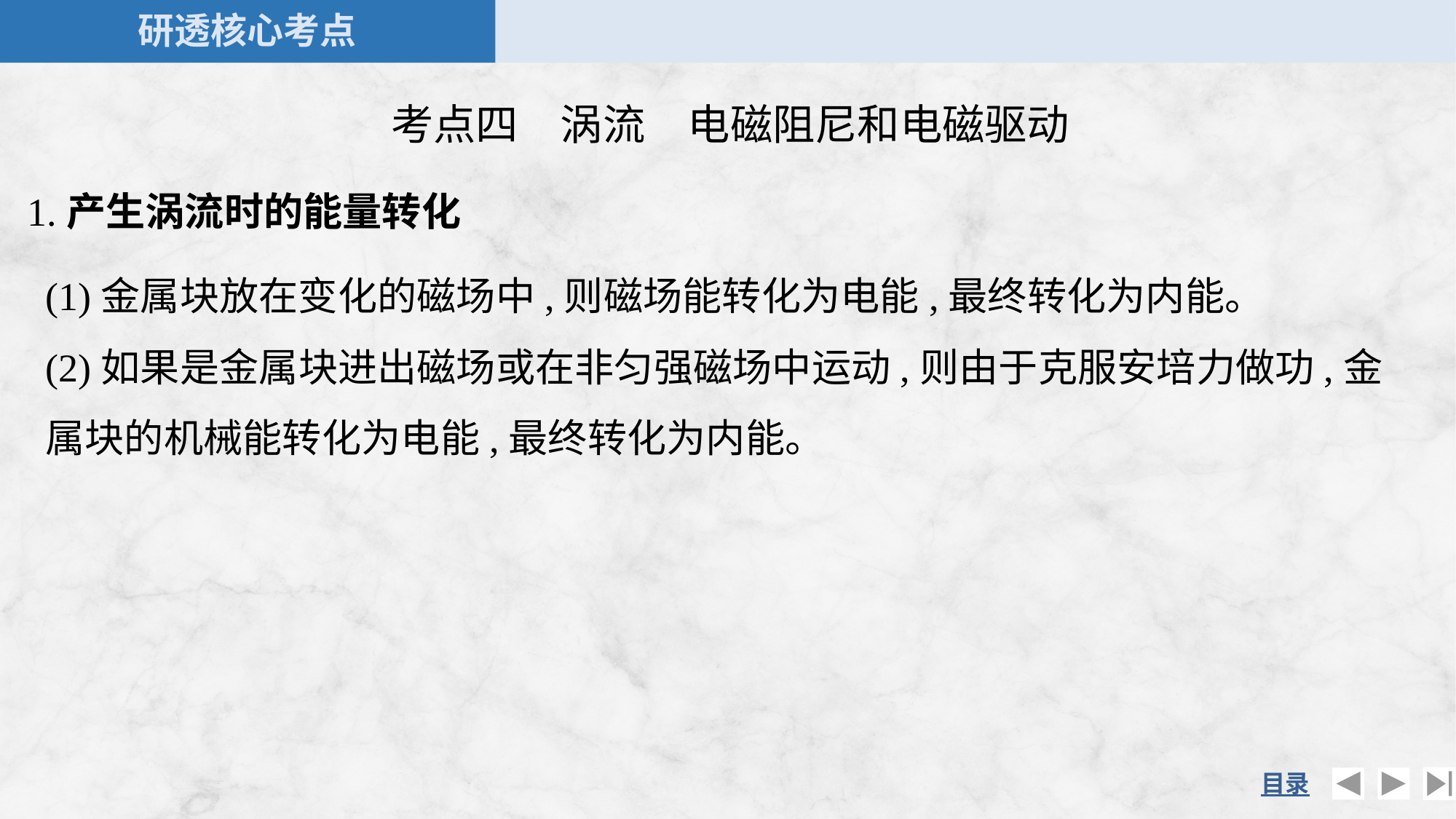

考点四　涡流　电磁阻尼和电磁驱动
1.产生涡流时的能量转化
(1)金属块放在变化的磁场中,则磁场能转化为电能,最终转化为内能。
(2)如果是金属块进出磁场或在非匀强磁场中运动,则由于克服安培力做功,金属块的机械能转化为电能,最终转化为内能。